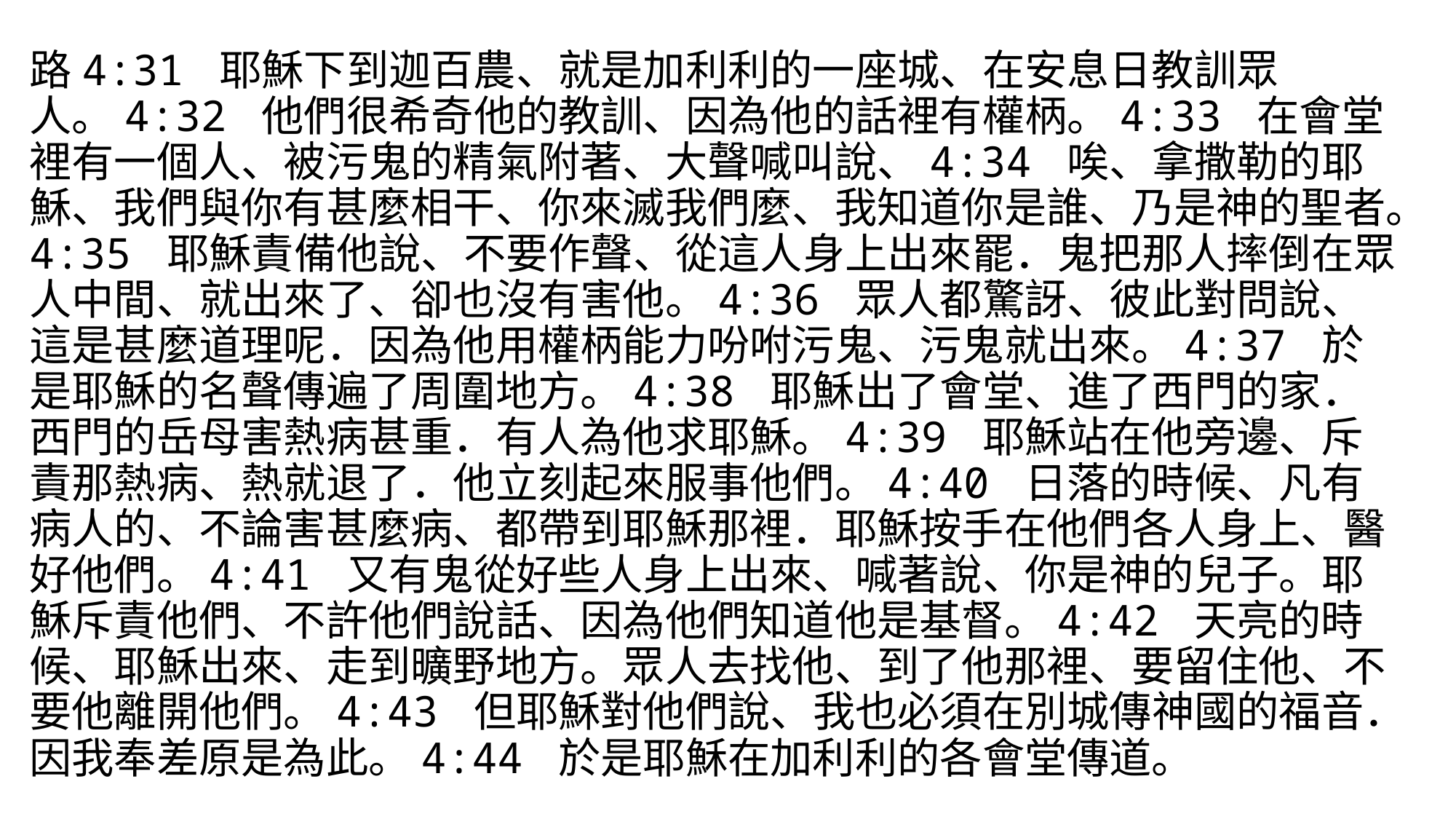

路4:31 耶穌下到迦百農、就是加利利的一座城、在安息日教訓眾人。4:32 他們很希奇他的教訓、因為他的話裡有權柄。4:33 在會堂裡有一個人、被污鬼的精氣附著、大聲喊叫說、4:34 唉、拿撒勒的耶穌、我們與你有甚麼相干、你來滅我們麼、我知道你是誰、乃是神的聖者。4:35 耶穌責備他說、不要作聲、從這人身上出來罷．鬼把那人摔倒在眾人中間、就出來了、卻也沒有害他。4:36 眾人都驚訝、彼此對問說、這是甚麼道理呢．因為他用權柄能力吩咐污鬼、污鬼就出來。4:37 於是耶穌的名聲傳遍了周圍地方。4:38 耶穌出了會堂、進了西門的家．西門的岳母害熱病甚重．有人為他求耶穌。4:39 耶穌站在他旁邊、斥責那熱病、熱就退了．他立刻起來服事他們。4:40 日落的時候、凡有病人的、不論害甚麼病、都帶到耶穌那裡．耶穌按手在他們各人身上、醫好他們。4:41 又有鬼從好些人身上出來、喊著說、你是神的兒子。耶穌斥責他們、不許他們說話、因為他們知道他是基督。4:42 天亮的時候、耶穌出來、走到曠野地方。眾人去找他、到了他那裡、要留住他、不要他離開他們。4:43 但耶穌對他們說、我也必須在別城傳神國的福音．因我奉差原是為此。4:44 於是耶穌在加利利的各會堂傳道。
#